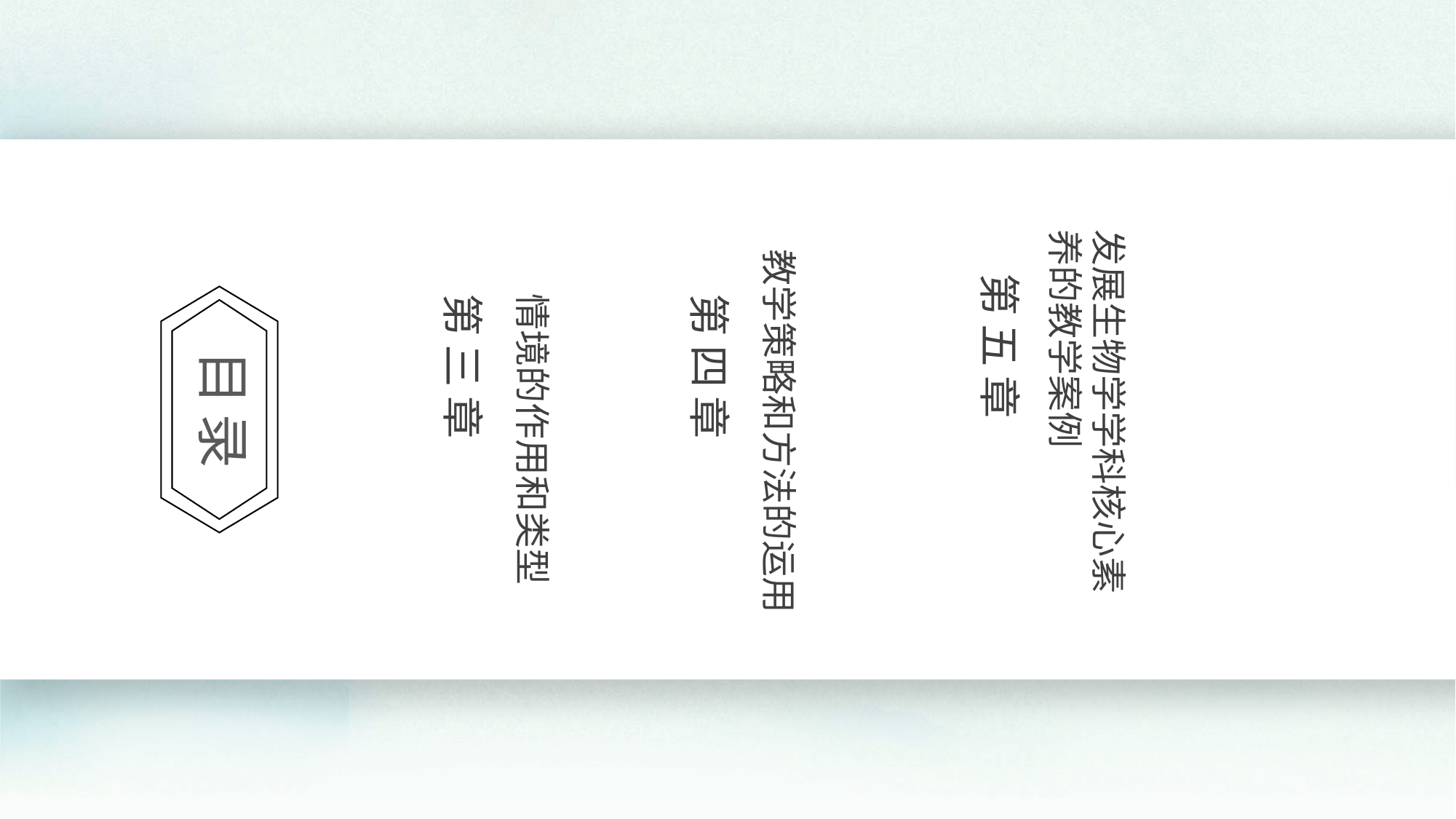

发展生物学学科核心素养的教学案例
第五章
教学策略和方法的运用
第四章
第三章
情境的作用和类型

目录